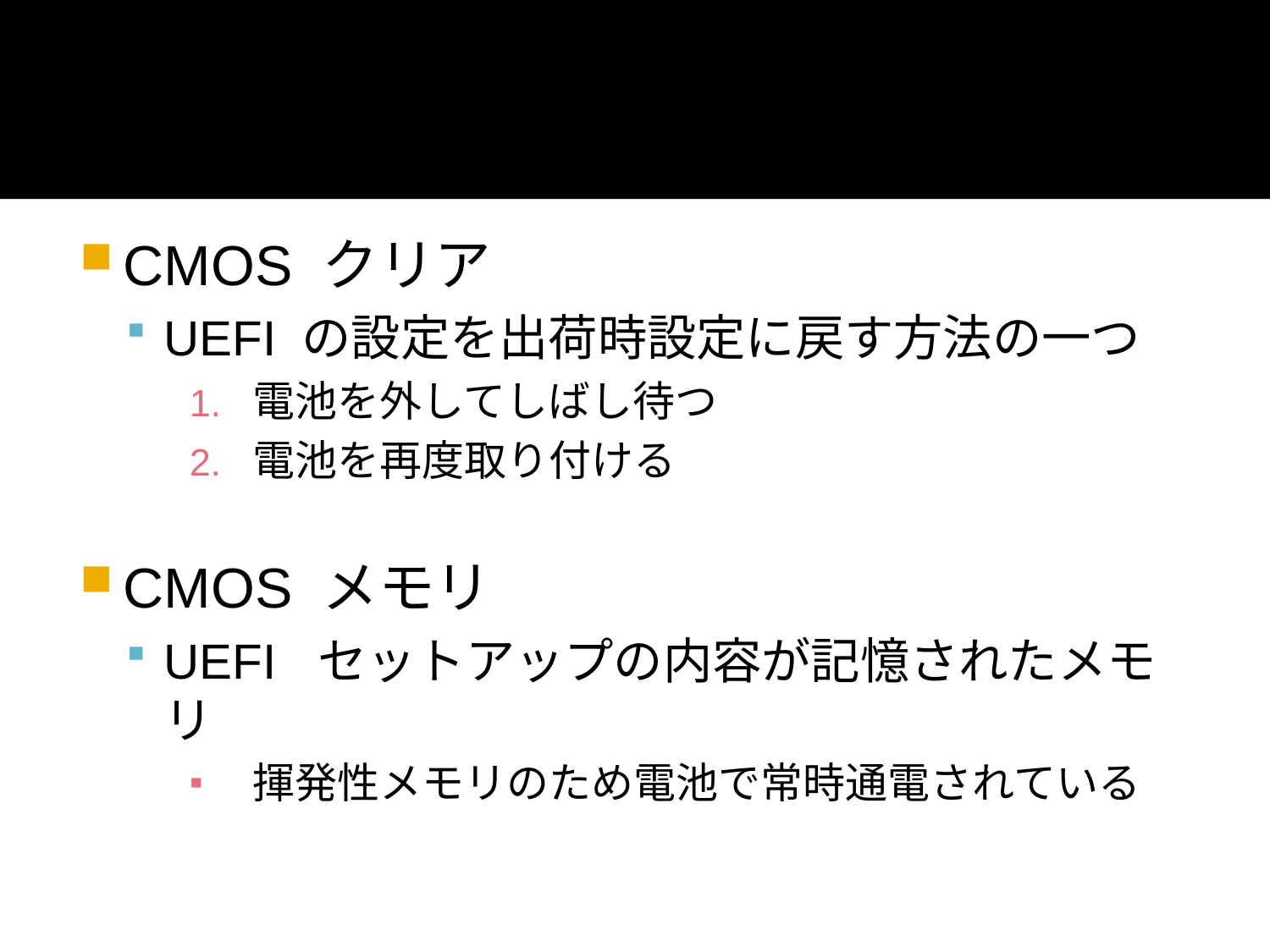

UEFI セットアップで失敗してしまったら
CMOS クリア
UEFI の設定を出荷時設定に戻す方法の一つ
電池を外してしばし待つ
電池を再度取り付ける

CMOS メモリ
UEFI セットアップの内容が記憶されたメモリ
揮発性メモリのため電池で常時通電されている